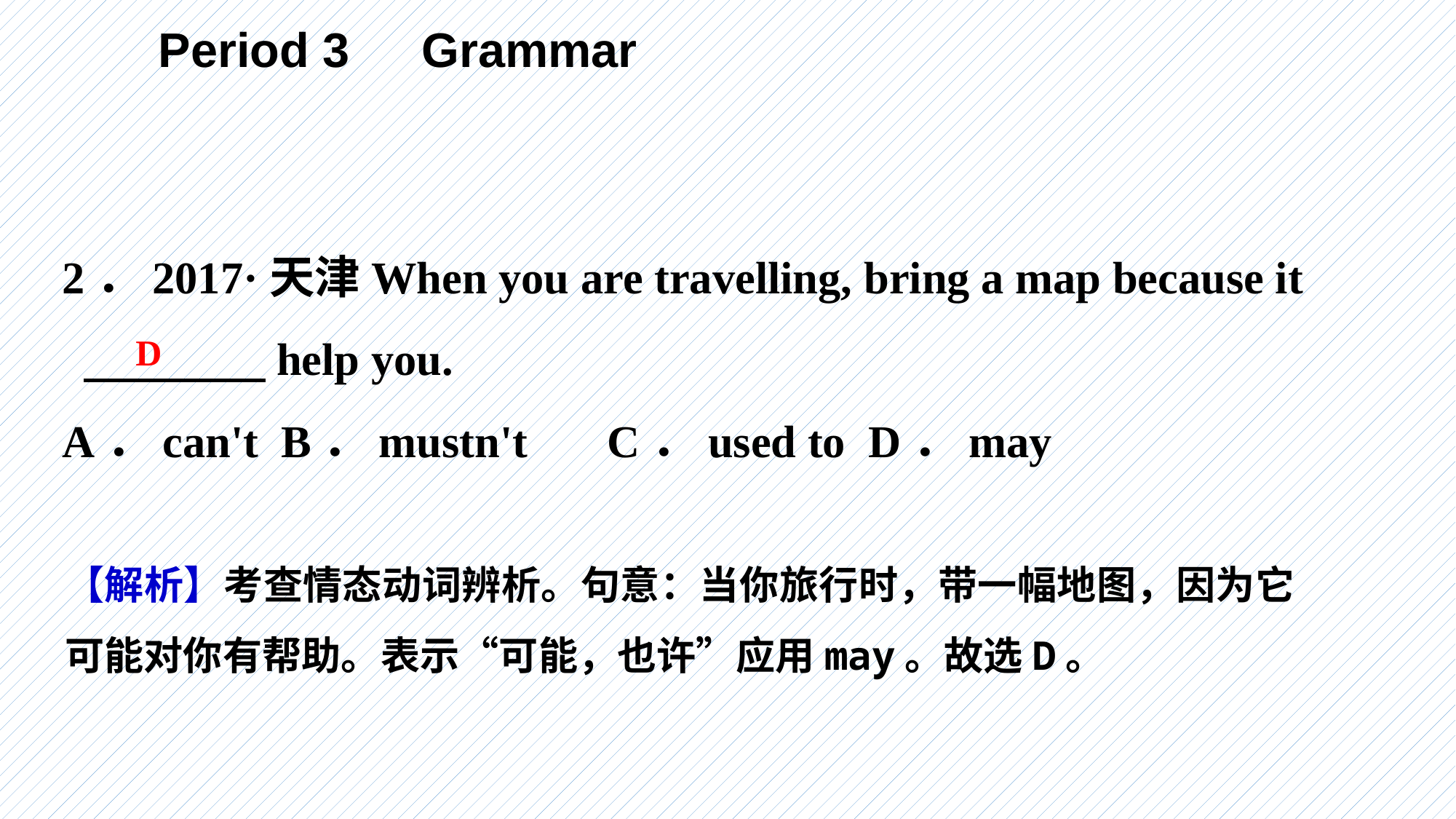

Period 3　Grammar
2．2017·天津When you are travelling, bring a map because it
 　　　　help you.
A．can't  B．mustn't       C．used to  D．may
D
【解析】考查情态动词辨析。句意：当你旅行时，带一幅地图，因为它可能对你有帮助。表示“可能，也许”应用may。故选D。